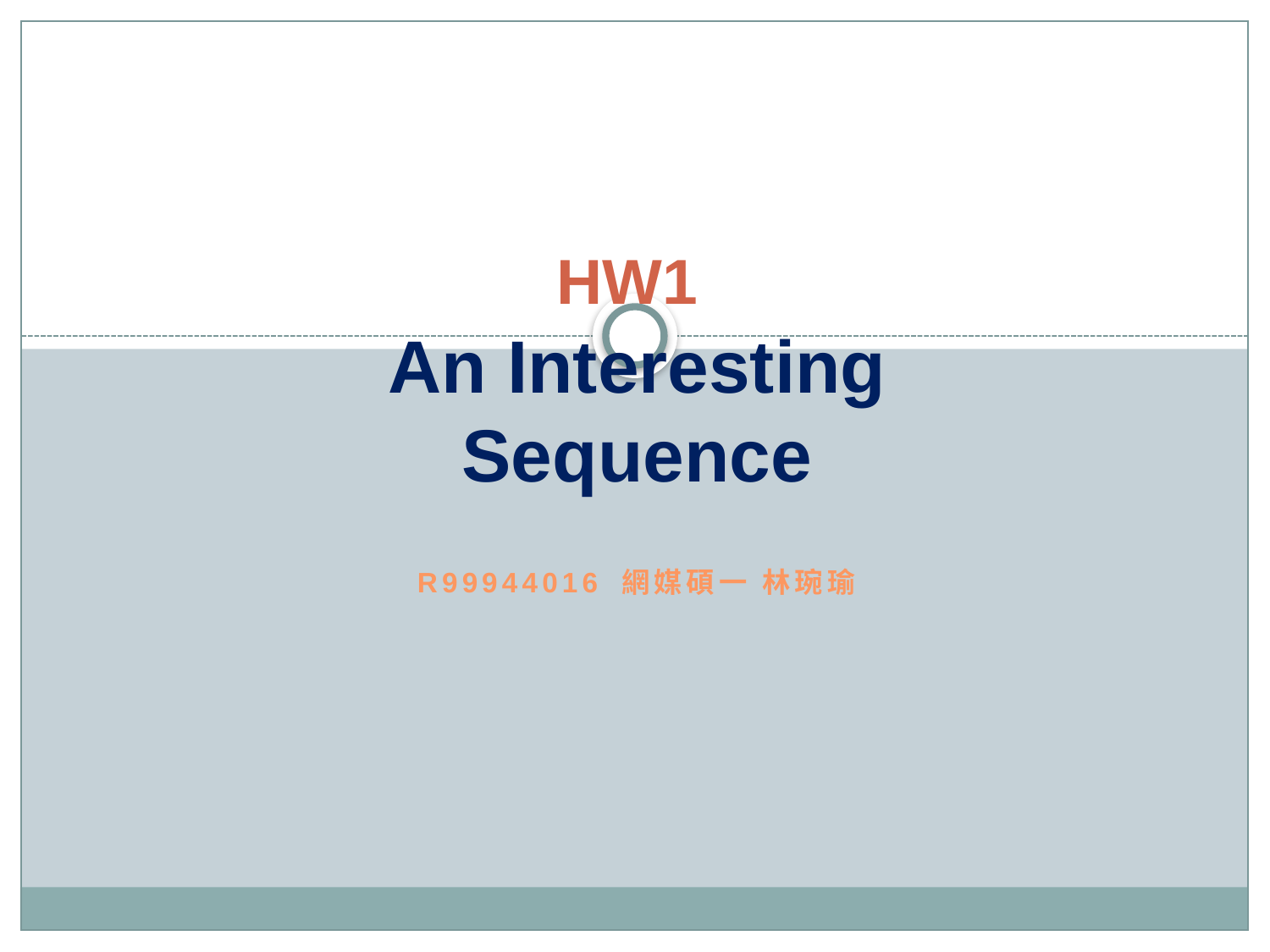

# HW1 An Interesting Sequence

R99944016 網媒碩一 林琬瑜